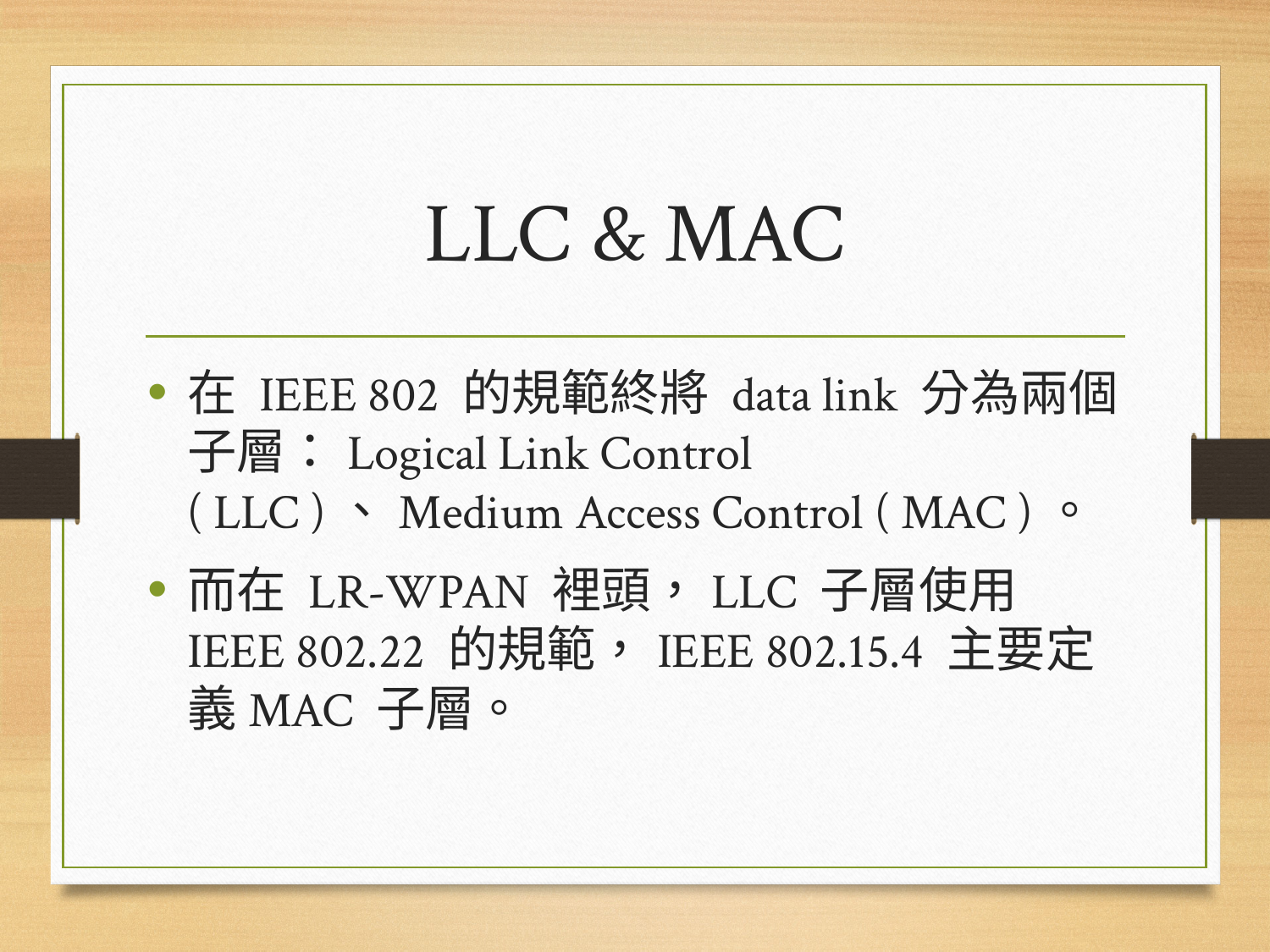

# LLC & MAC
在 IEEE 802 的規範終將 data link 分為兩個子層：Logical Link Control ( LLC )、Medium Access Control ( MAC )。
而在 LR-WPAN 裡頭，LLC 子層使用 IEEE 802.22 的規範，IEEE 802.15.4 主要定義MAC 子層。